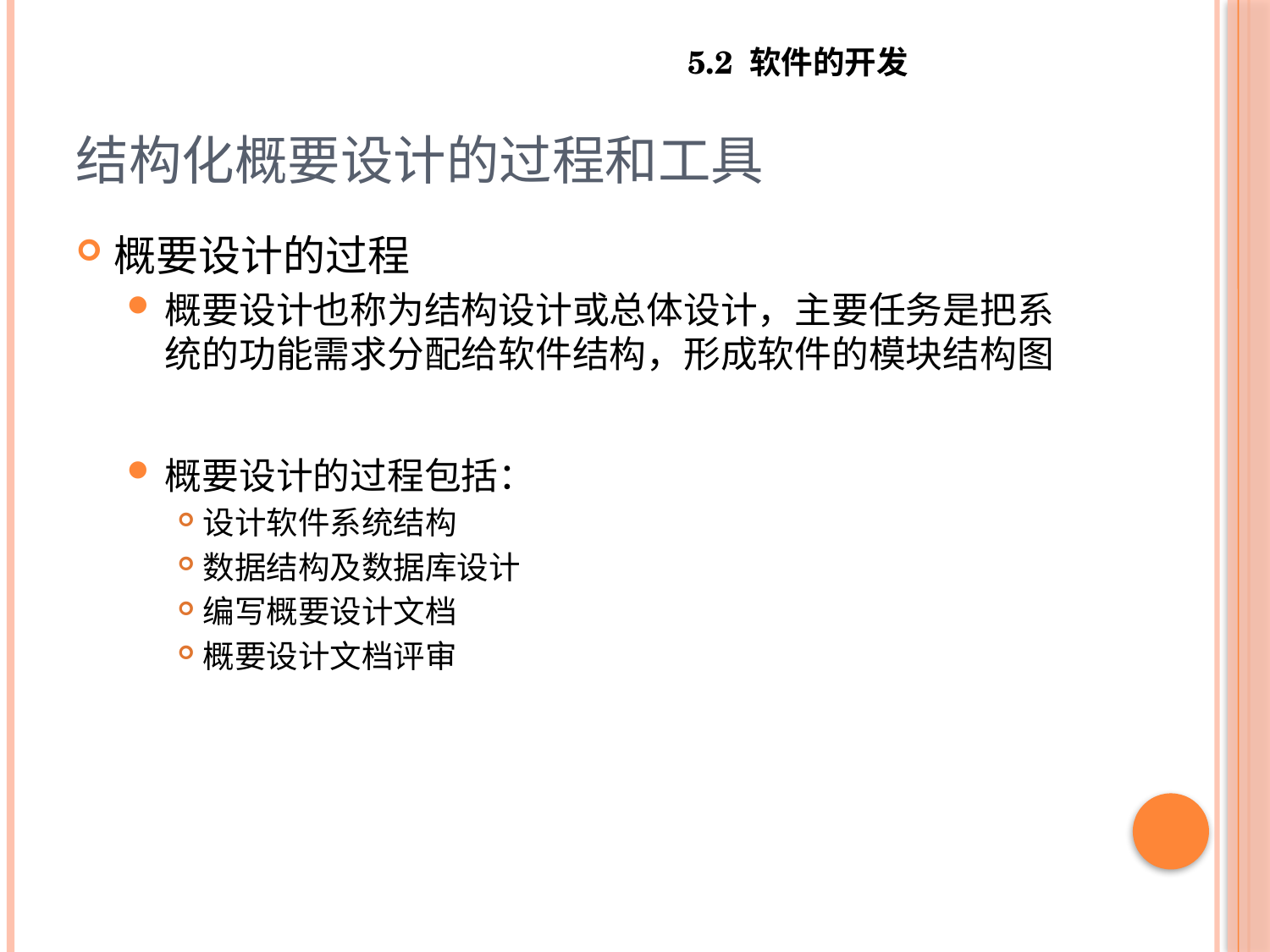

5.2 软件的开发
# 结构化概要设计的过程和工具
概要设计的过程
概要设计也称为结构设计或总体设计，主要任务是把系统的功能需求分配给软件结构，形成软件的模块结构图

概要设计的过程包括：
设计软件系统结构
数据结构及数据库设计
编写概要设计文档
概要设计文档评审